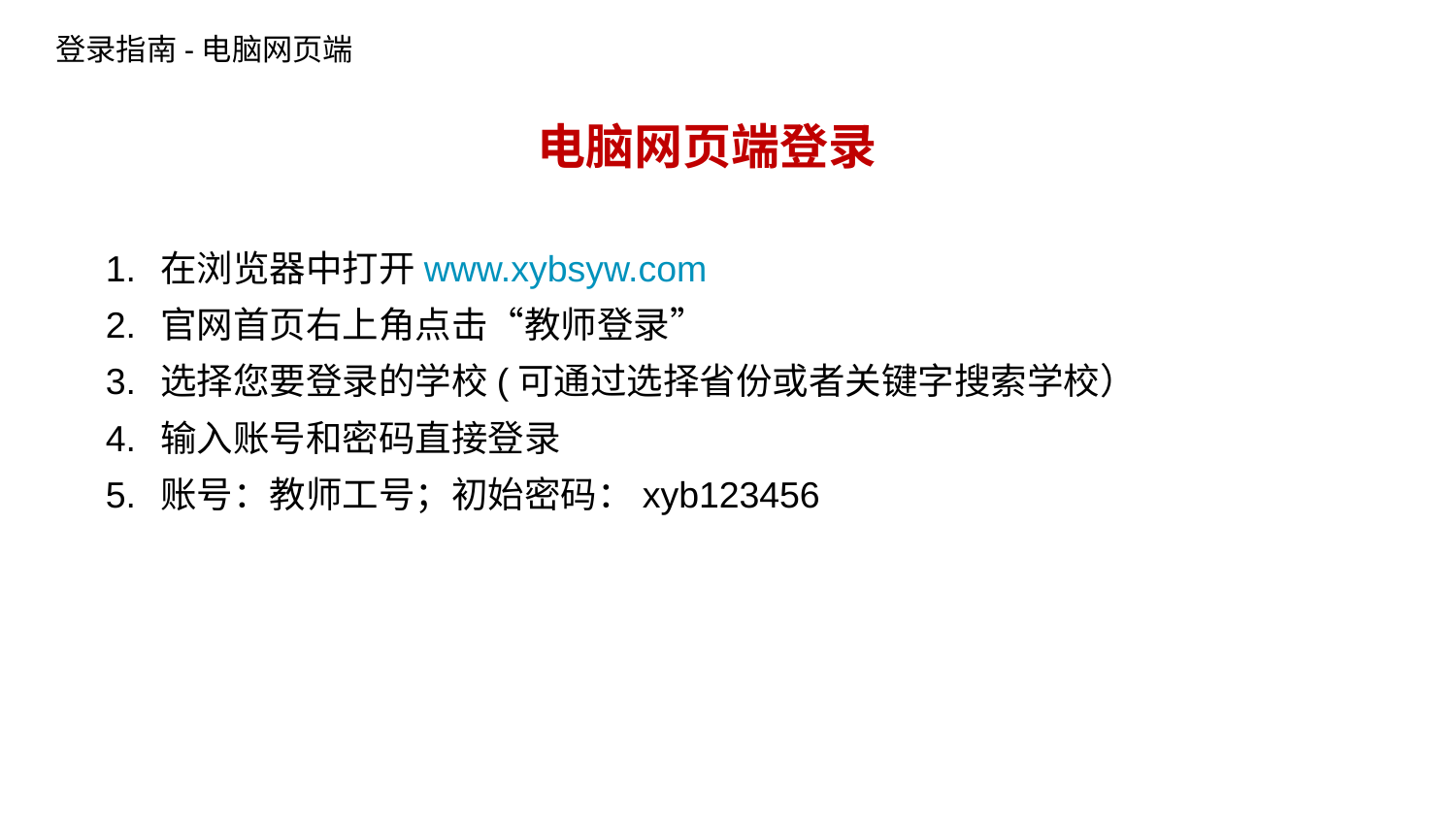

# 登录指南-电脑网页端
电脑网页端登录

在浏览器中打开www.xybsyw.com
官网首页右上角点击“教师登录”
选择您要登录的学校(可通过选择省份或者关键字搜索学校）
输入账号和密码直接登录
账号：教师工号；初始密码：xyb123456